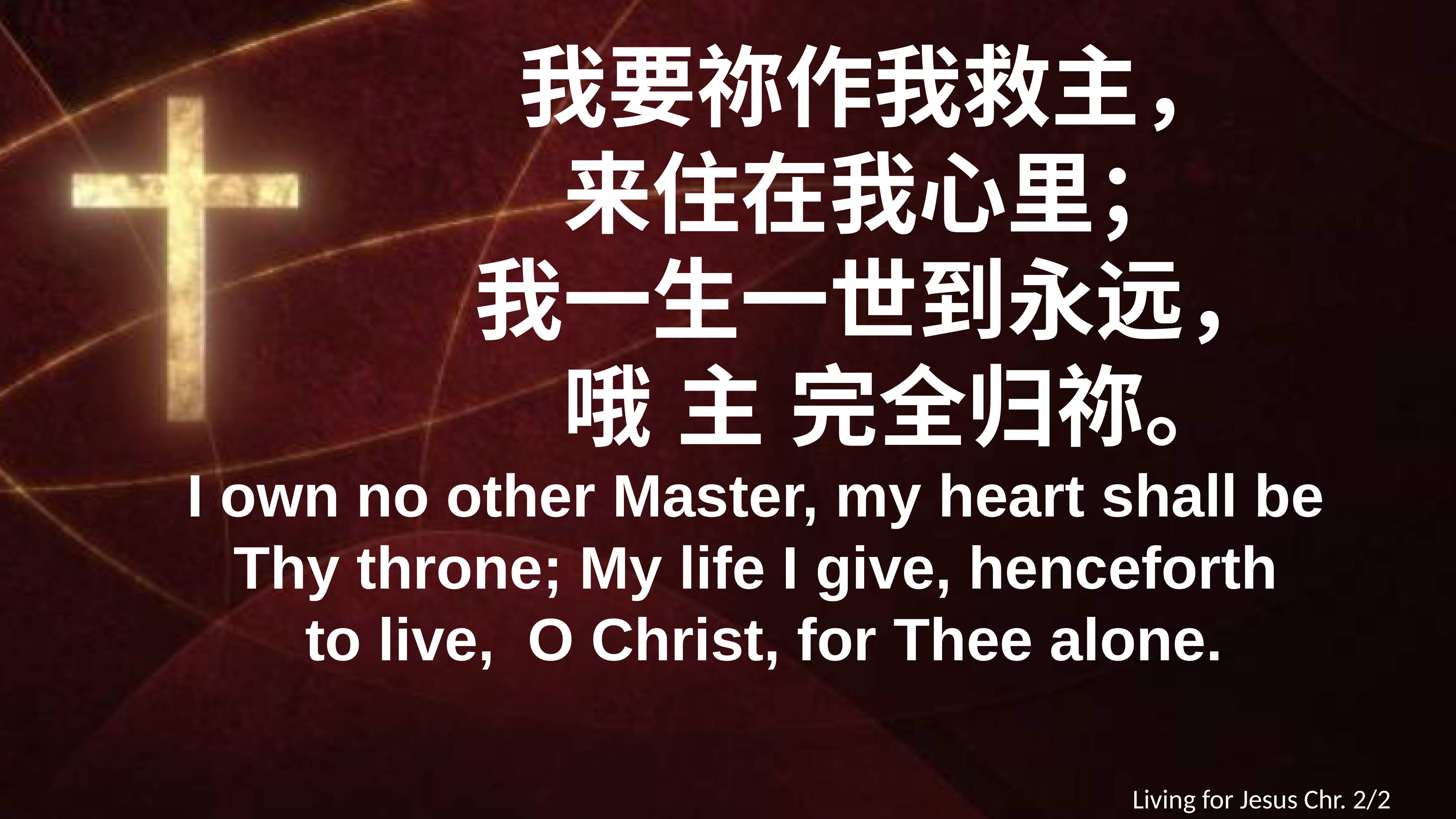

我要祢作我救主，
        来住在我心里；
        我一生一世到永远，
          哦 主 完全归祢。
I own no other Master, my heart shall be
Thy throne; My life I give, henceforth
to live,  O Christ, for Thee alone.
Living for Jesus Chr. 2/2